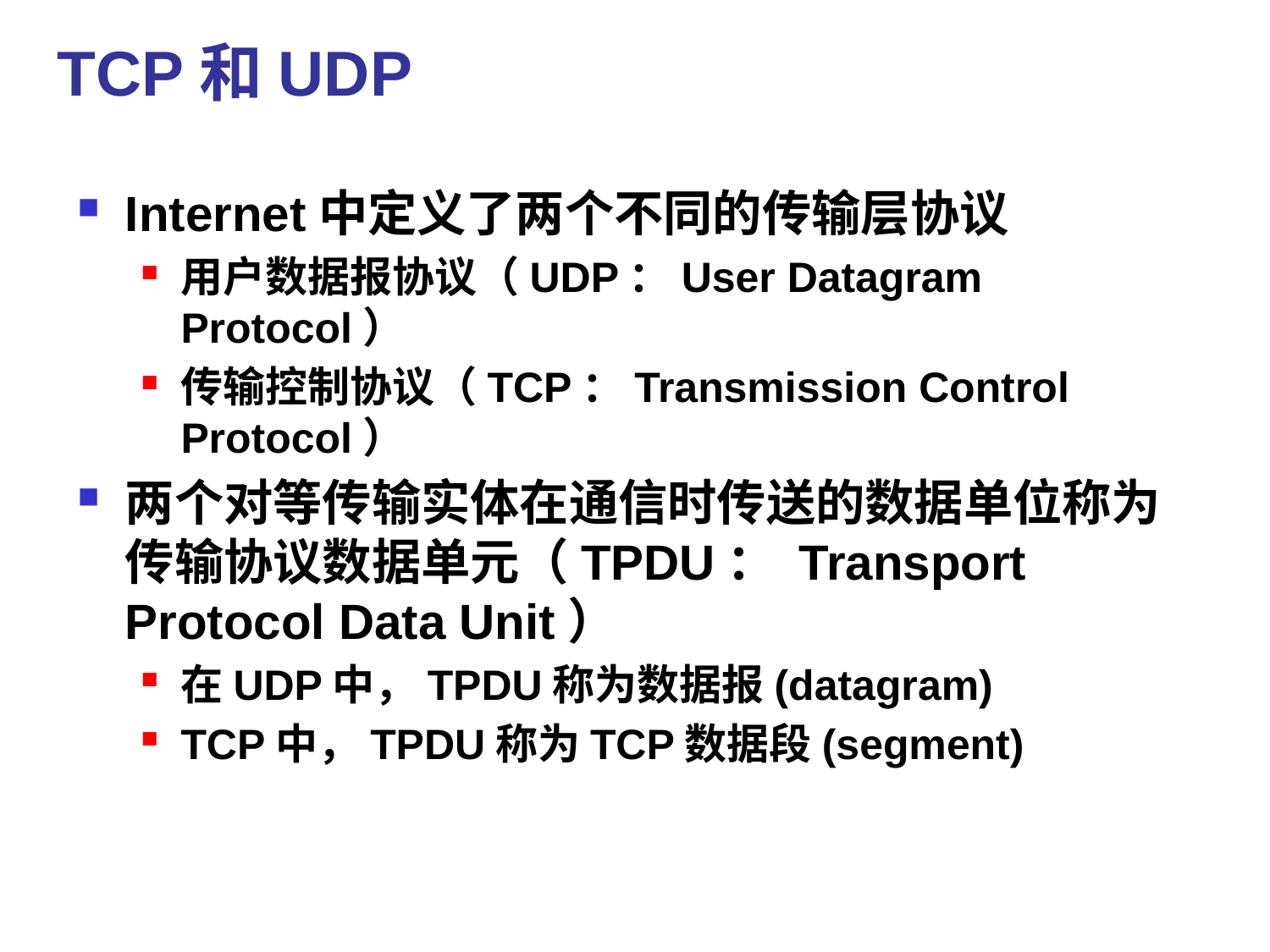

TCP和UDP
Internet中定义了两个不同的传输层协议
用户数据报协议（UDP：User Datagram Protocol）
传输控制协议（TCP：Transmission Control Protocol）
两个对等传输实体在通信时传送的数据单位称为传输协议数据单元（TPDU： Transport Protocol Data Unit）
在UDP中，TPDU称为数据报(datagram)
TCP中，TPDU称为TCP数据段(segment)